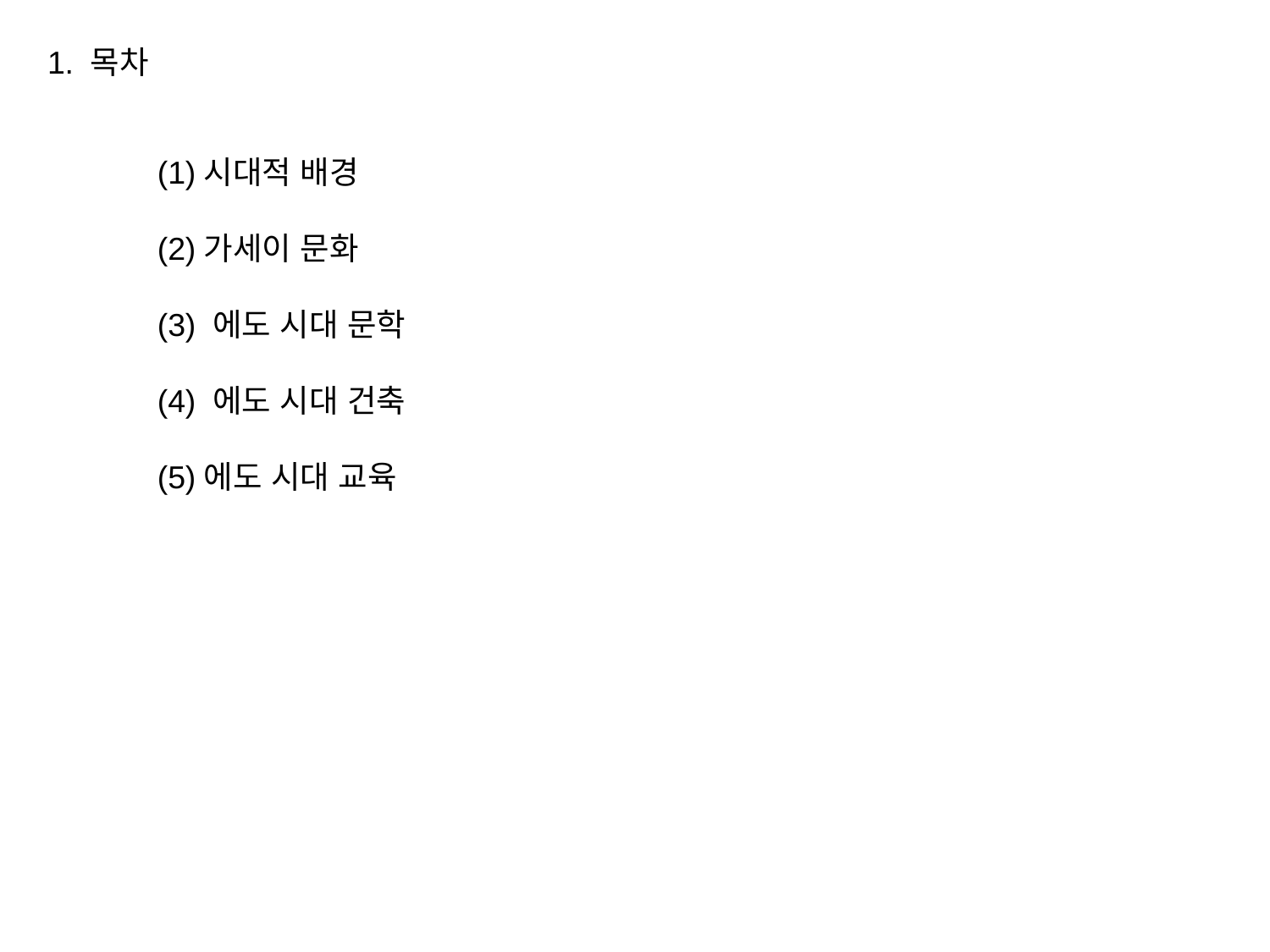

1. 목차
(1)시대적 배경

(2)가세이 문화

(3) 에도 시대 문학

(4) 에도 시대 건축

(5)에도 시대 교육